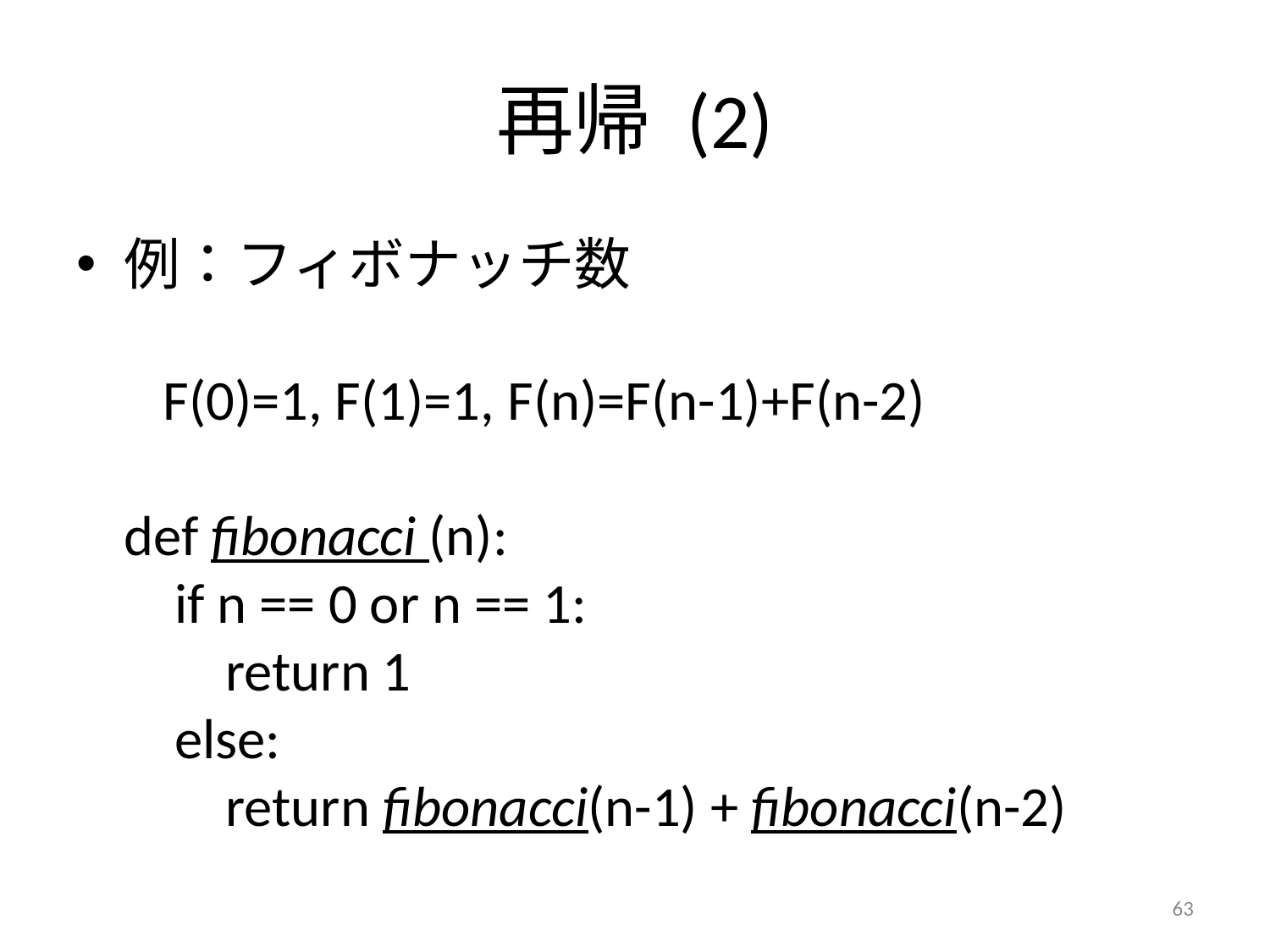

# 再帰 (2)
例：フィボナッチ数
  F(0)=1, F(1)=1, F(n)=F(n-1)+F(n-2)
def fibonacci (n):
    if n == 0 or n == 1:
        return 1
    else:
        return fibonacci(n-1) + fibonacci(n-2)
63